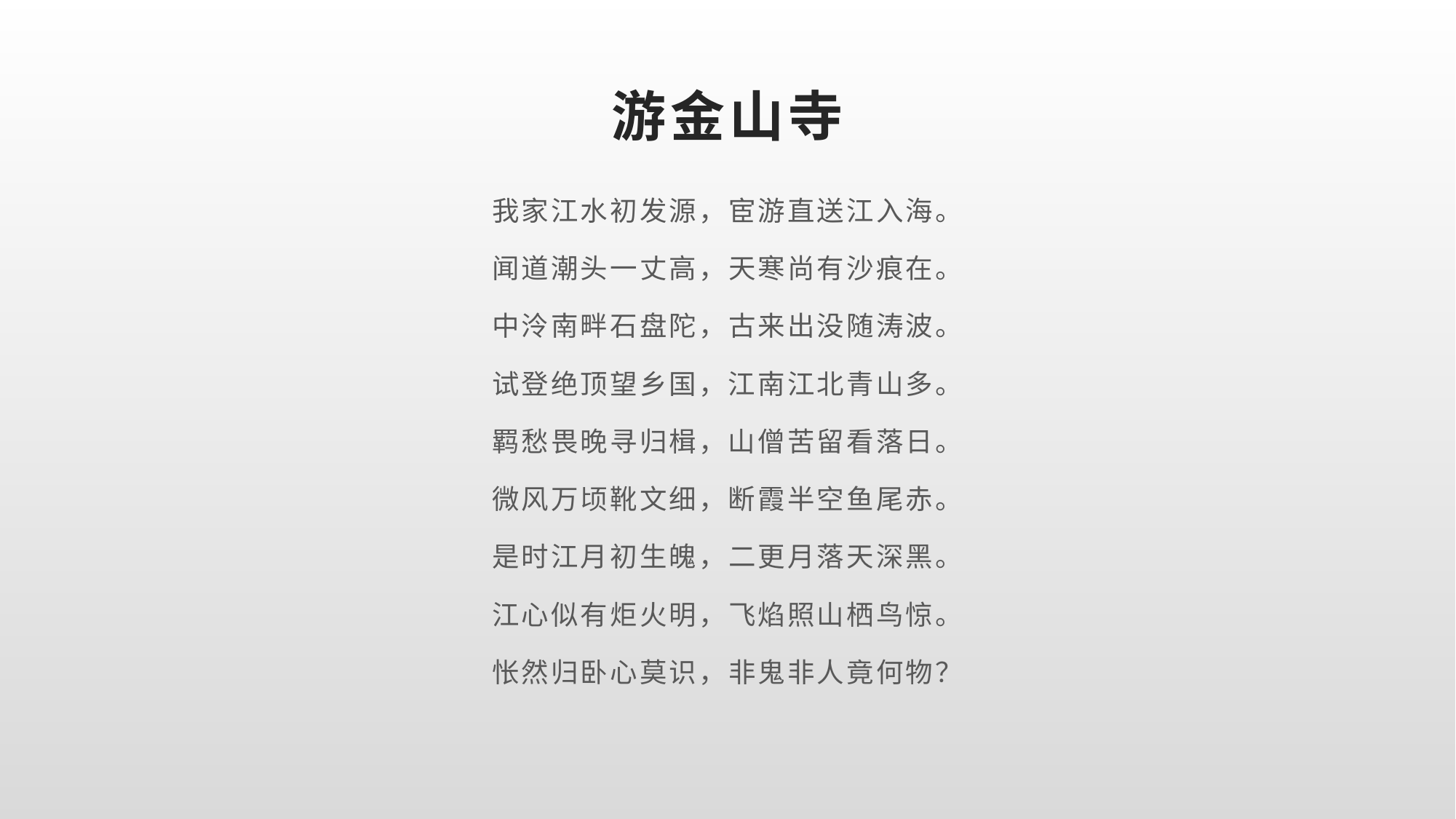

# 游金山寺
我家江水初发源，宦游直送江入海。
闻道潮头一丈高，天寒尚有沙痕在。
中泠南畔石盘陀，古来出没随涛波。
试登绝顶望乡国，江南江北青山多。
羁愁畏晚寻归楫，山僧苦留看落日。
微风万顷靴文细，断霞半空鱼尾赤。
是时江月初生魄，二更月落天深黑。
江心似有炬火明，飞焰照山栖鸟惊。
怅然归卧心莫识，非鬼非人竟何物？